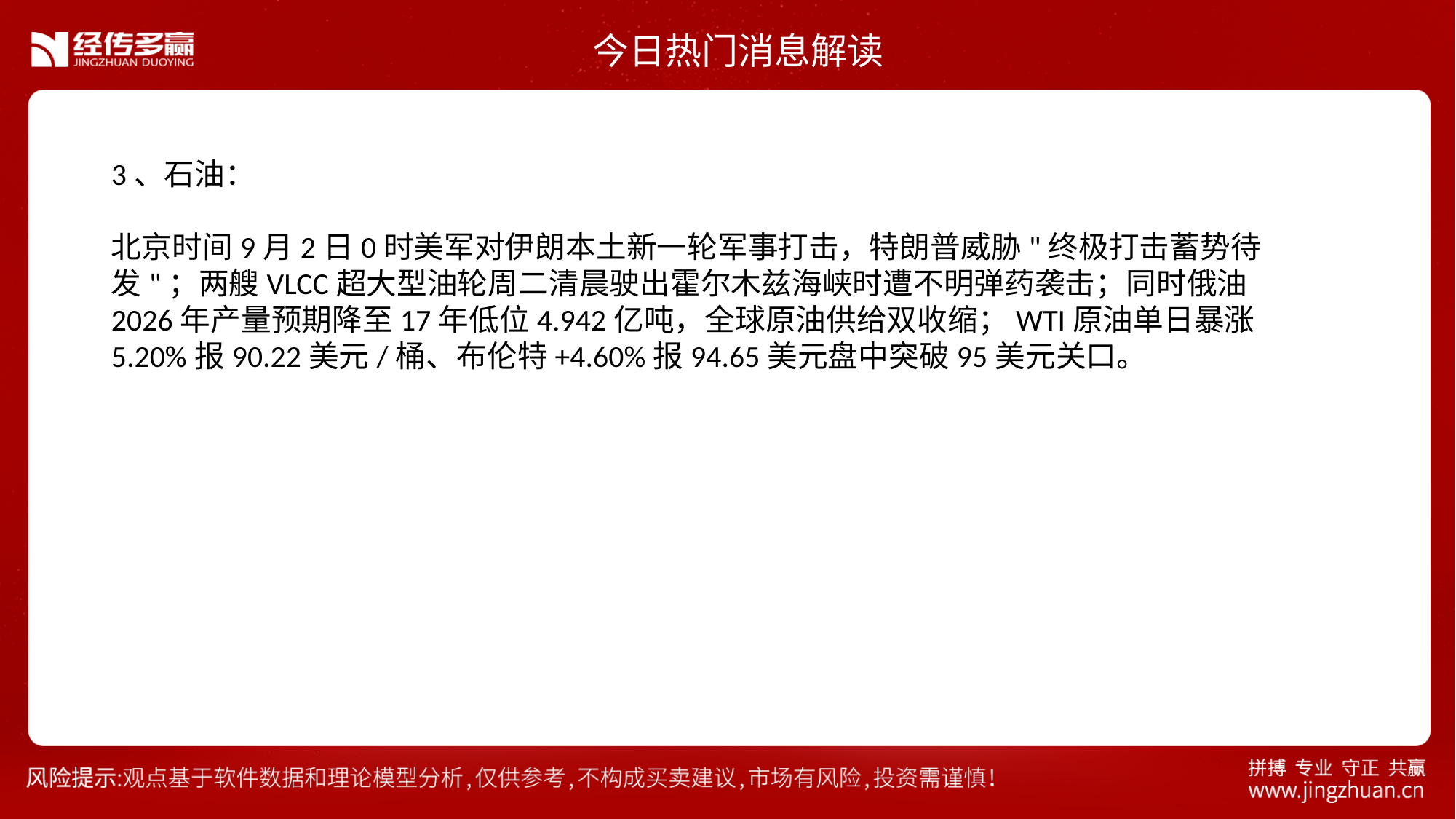

今日热门消息解读
3、石油：

北京时间9月2日0时美军对伊朗本土新一轮军事打击，特朗普威胁"终极打击蓄势待发"；两艘VLCC超大型油轮周二清晨驶出霍尔木兹海峡时遭不明弹药袭击；同时俄油2026年产量预期降至17年低位4.942亿吨，全球原油供给双收缩；WTI原油单日暴涨5.20%报90.22美元/桶、布伦特+4.60%报94.65美元盘中突破95美元关口。